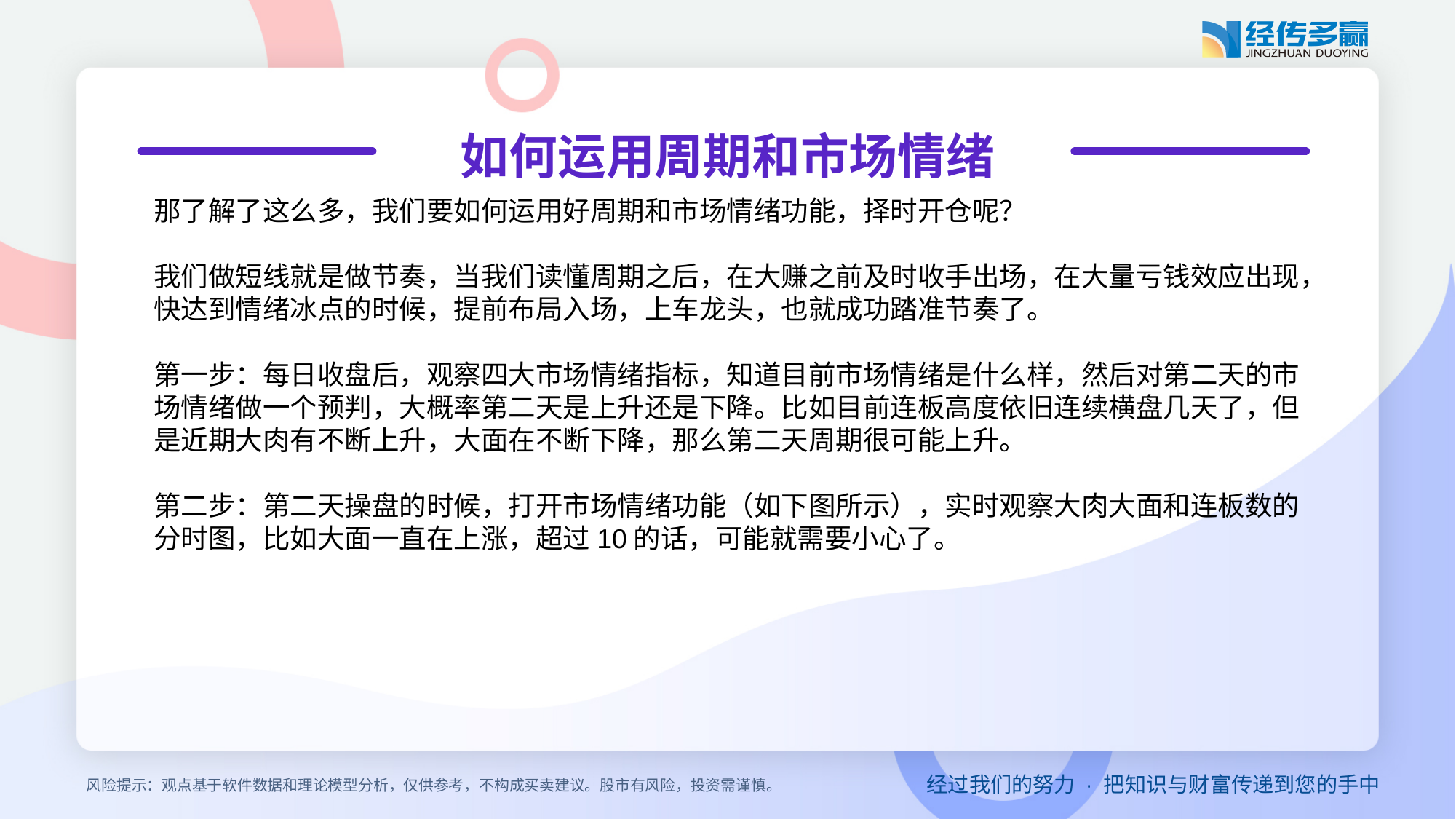

如何运用周期和市场情绪
那了解了这么多，我们要如何运用好周期和市场情绪功能，择时开仓呢？

我们做短线就是做节奏，当我们读懂周期之后，在大赚之前及时收手出场，在大量亏钱效应出现，快达到情绪冰点的时候，提前布局入场，上车龙头，也就成功踏准节奏了。

第一步：每日收盘后，观察四大市场情绪指标，知道目前市场情绪是什么样，然后对第二天的市场情绪做一个预判，大概率第二天是上升还是下降。比如目前连板高度依旧连续横盘几天了，但是近期大肉有不断上升，大面在不断下降，那么第二天周期很可能上升。

第二步：第二天操盘的时候，打开市场情绪功能（如下图所示），实时观察大肉大面和连板数的分时图，比如大面一直在上涨，超过10的话，可能就需要小心了。
风险提示：观点基于软件数据和理论模型分析，仅供参考，不构成买卖建议。股市有风险，投资需谨慎。